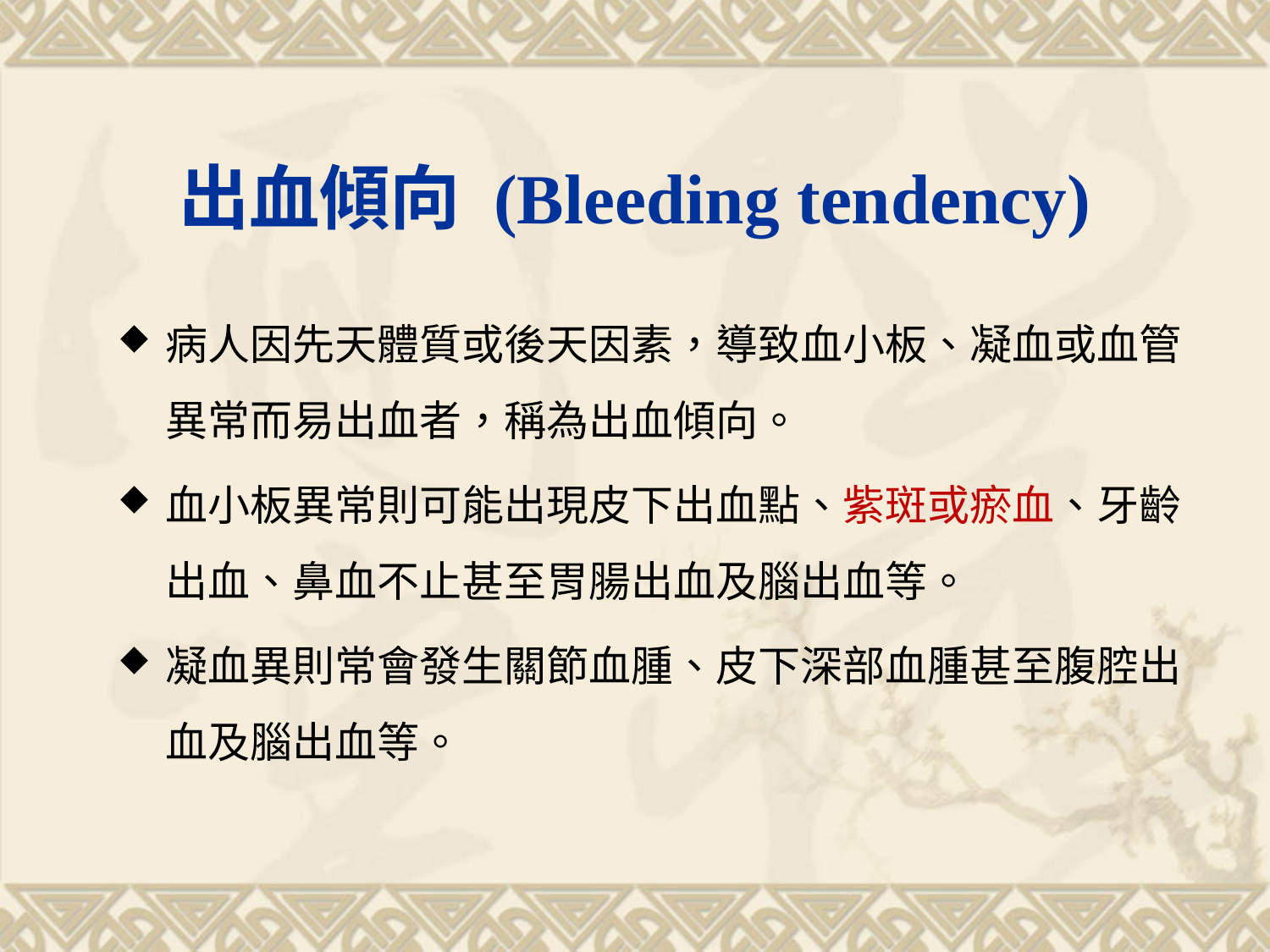

# 出血傾向 (Bleeding tendency)
病人因先天體質或後天因素，導致血小板、凝血或血管異常而易出血者，稱為出血傾向。
血小板異常則可能出現皮下出血點、紫斑或瘀血、牙齡出血、鼻血不止甚至胃腸出血及腦出血等。
凝血異則常會發生關節血腫、皮下深部血腫甚至腹腔出血及腦出血等。